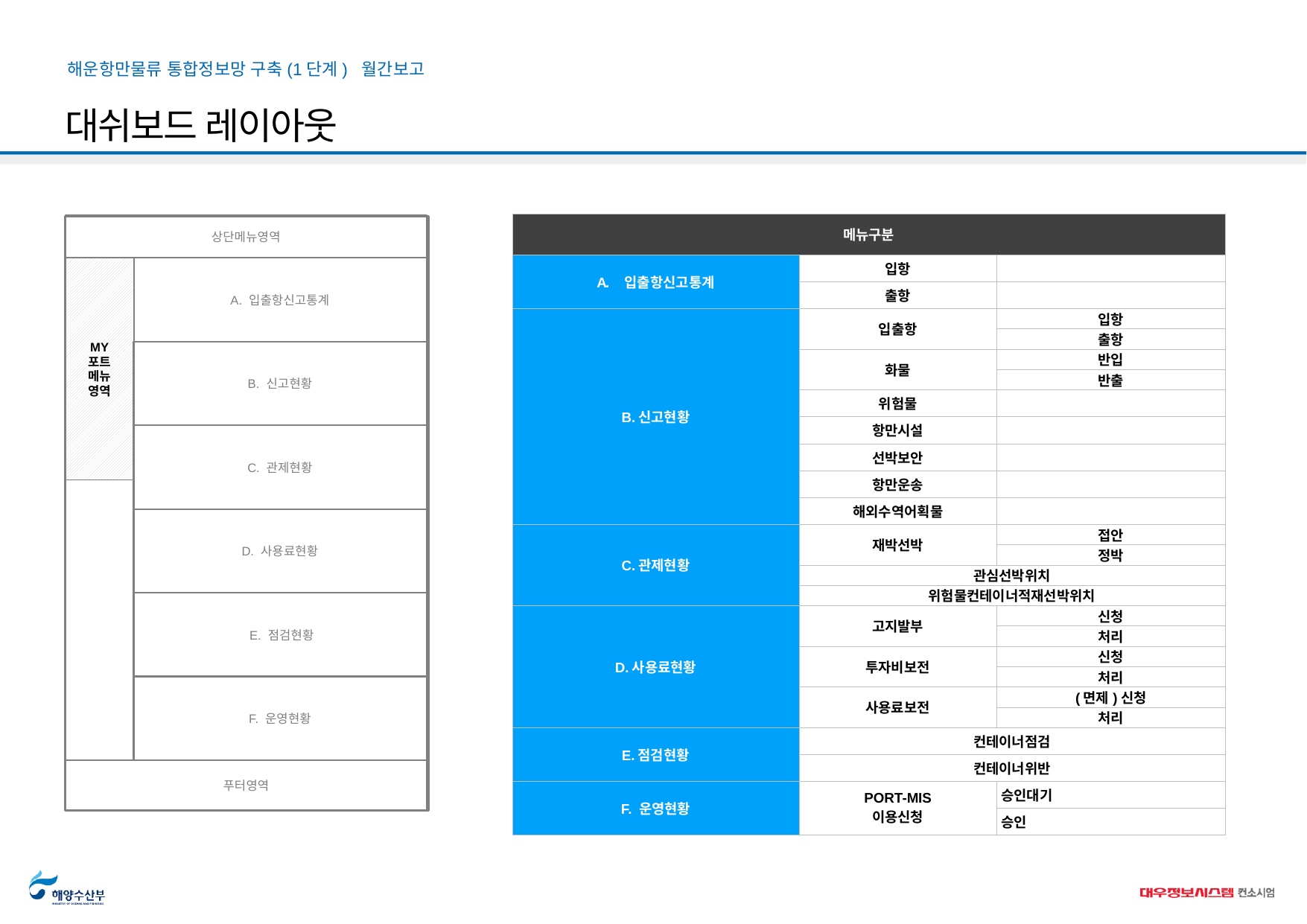

대쉬보드 레이아웃
| 메뉴구분 |  |  |
| --- | --- | --- |
| 입출항신고통계 | 입항 |  |
|  | 출항 |  |
| B.신고현황 | 입출항 | 입항 |
|  |  | 출항 |
|  | 화물 | 반입 |
|  |  | 반출 |
|  | 위험물 |  |
|  | 항만시설 |  |
|  | 선박보안 |  |
|  | 항만운송 |  |
|  | 해외수역어획물 |  |
| C.관제현황 | 재박선박 | 접안 |
|  |  | 정박 |
|  | 관심선박위치 |  |
|  | 위험물컨테이너적재선박위치 |  |
| D.사용료현황 | 고지발부 | 신청 |
|  |  | 처리 |
|  | 투자비보전 | 신청 |
|  |  | 처리 |
|  | 사용료보전 | (면제)신청 |
|  |  | 처리 |
| E.점검현황 | 컨테이너점검 |  |
|  | 컨테이너위반 |  |
| F. 운영현황 | PORT-MIS 이용신청 | 승인대기 |
|  |  | 승인 |
상단메뉴영역

MY
포트
메뉴
영역
A. 입출항신고통계
B. 신고현황
C. 관제현황
D. 사용료현황
 E. 점검현황
F. 운영현황
푸터영역